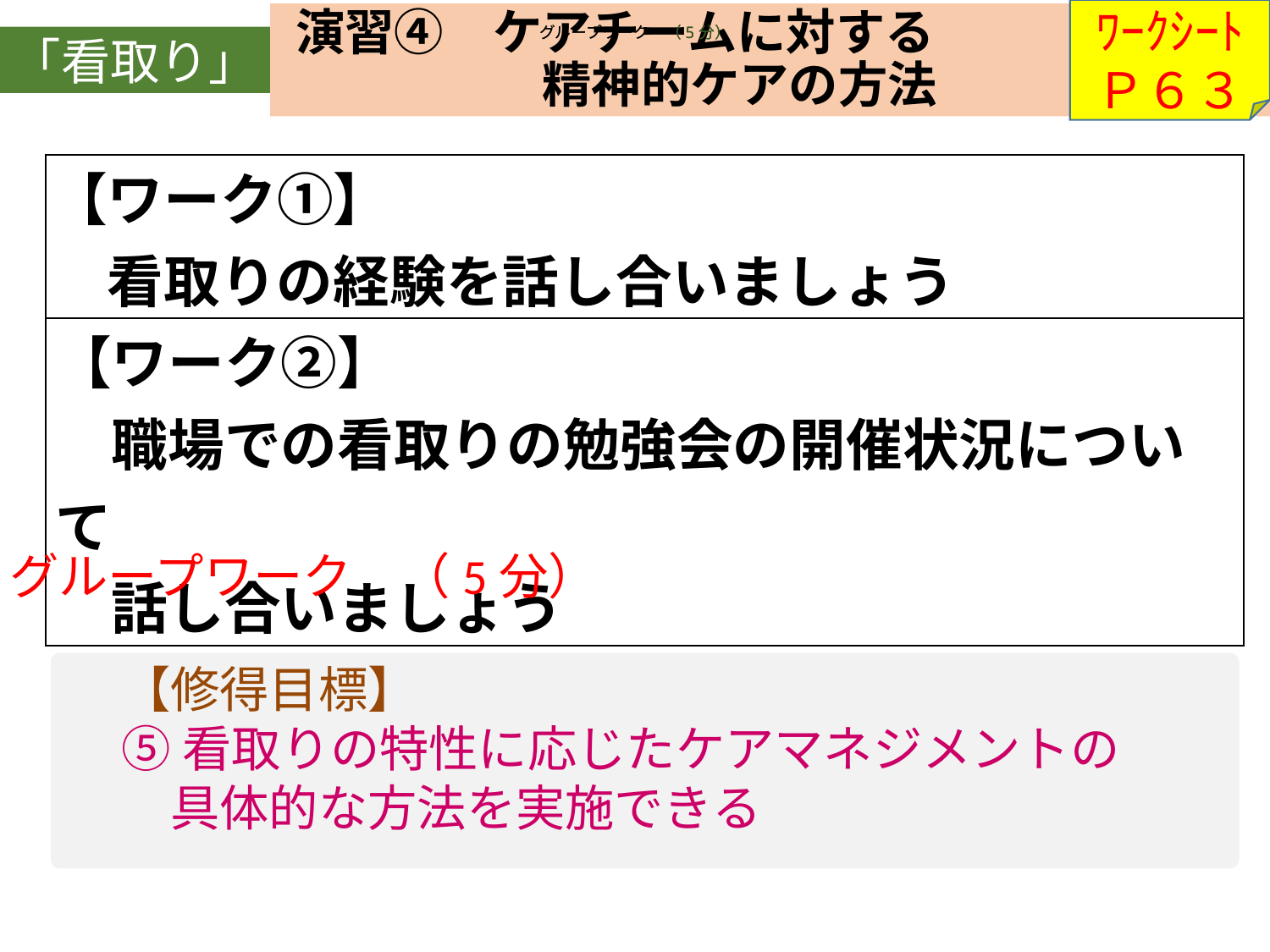

グループワーク　（5分）
グループワーク　（5分）
演習④　ケアチームに対する
　　　　　精神的ケアの方法
ﾜｰｸｼｰﾄ
Ｐ６３
「看取り」
| 【ワーク①】 　看取りの経験を話し合いましょう |
| --- |
| 【ワーク②】 　職場での看取りの勉強会の開催状況について 　話し合いましょう |
グループワーク　（5分）
【修得目標】
⑤看取りの特性に応じたケアマネジメントの
　具体的な方法を実施できる